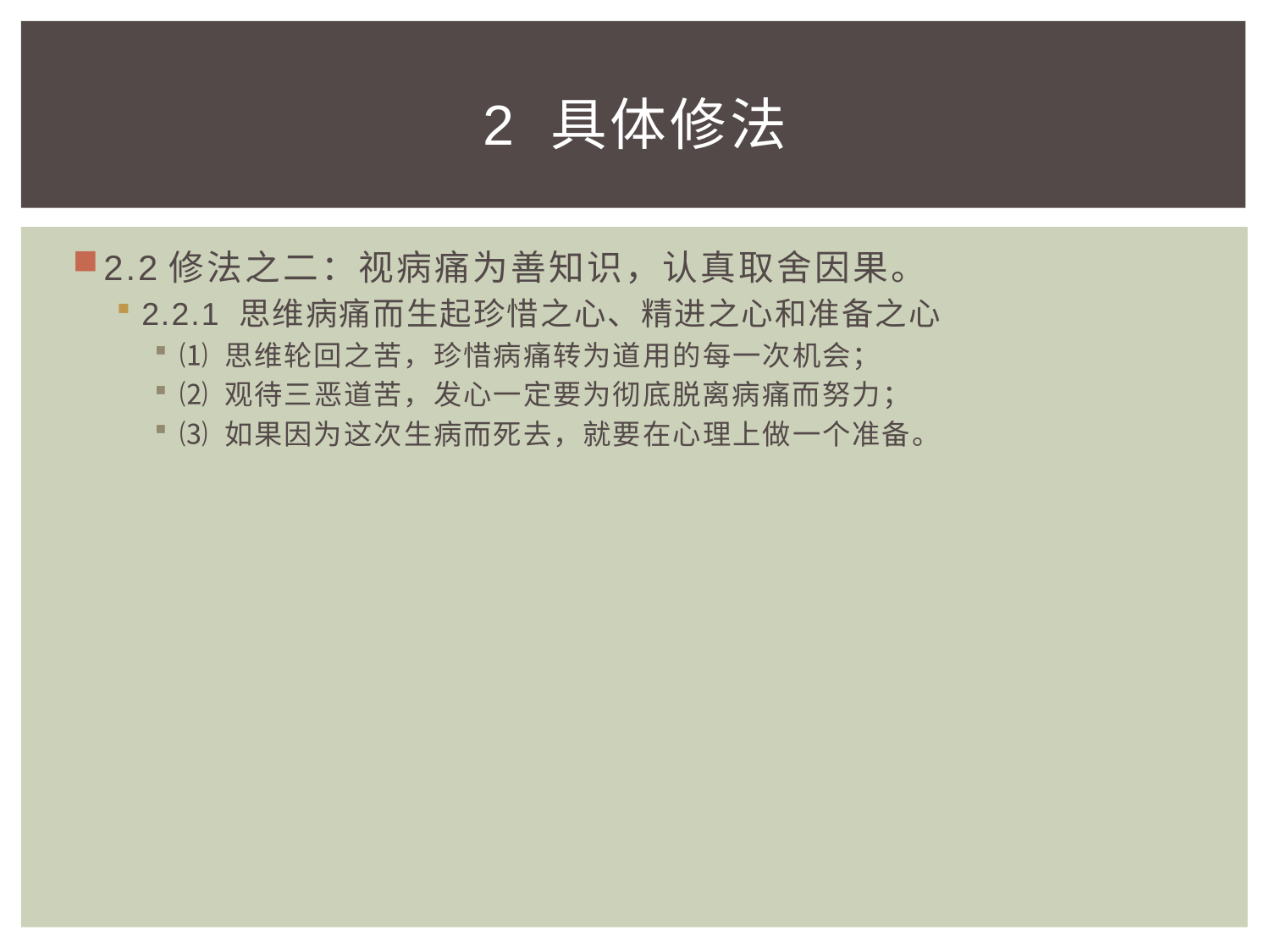

# 2 具体修法
2.2修法之二：视病痛为善知识，认真取舍因果。
2.2.1 思维病痛而生起珍惜之心、精进之心和准备之心
⑴ 思维轮回之苦，珍惜病痛转为道用的每一次机会；
⑵ 观待三恶道苦，发心一定要为彻底脱离病痛而努力；
⑶ 如果因为这次生病而死去，就要在心理上做一个准备。